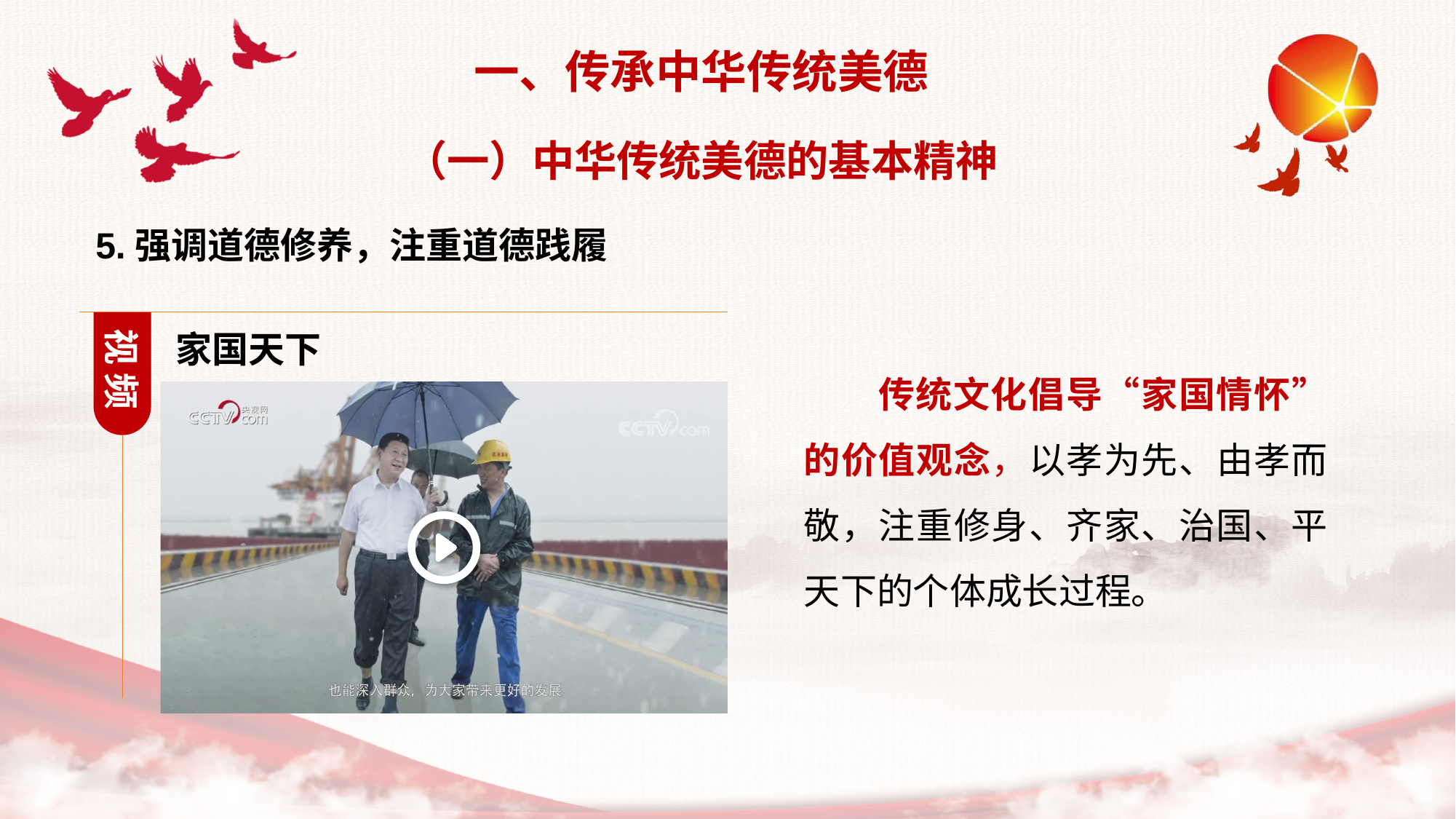

一、传承中华传统美德

（一）中华传统美德的基本精神
5.强调道德修养，注重道德践履
视 频
家国天下

传统文化倡导“家国情怀”的价值观念，以孝为先、由孝而敬，注重修身、齐家、治国、平天下的个体成长过程。